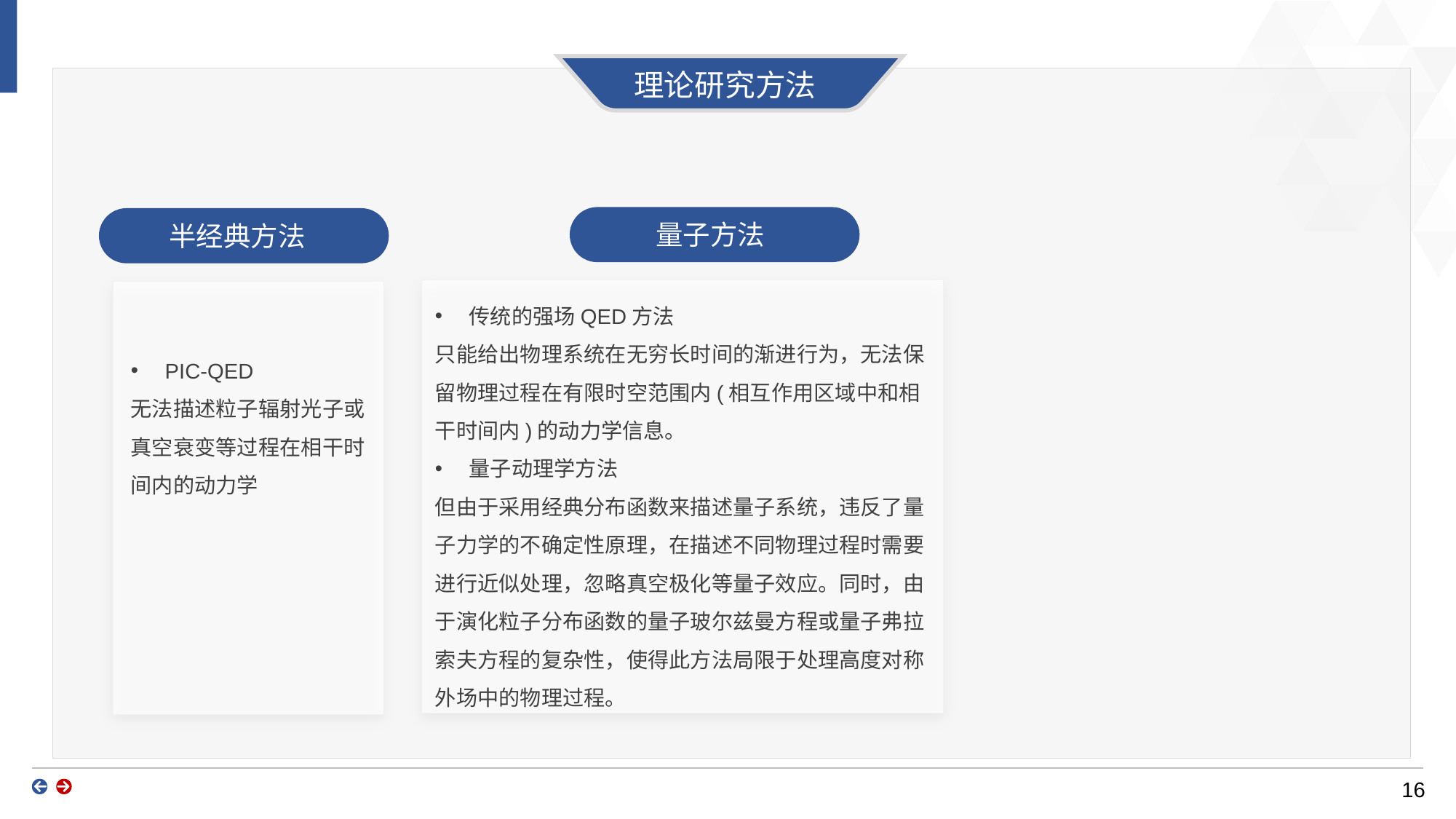

理论研究方法

量子方法
半经典方法

传统的强场QED方法
只能给出物理系统在无穷长时间的渐进行为，无法保留物理过程在有限时空范围内(相互作用区域中和相干时间内)的动力学信息。
量子动理学方法
但由于采用经典分布函数来描述量子系统，违反了量子力学的不确定性原理，在描述不同物理过程时需要进行近似处理，忽略真空极化等量子效应。同时，由于演化粒子分布函数的量子玻尔兹曼方程或量子弗拉索夫方程的复杂性，使得此方法局限于处理高度对称外场中的物理过程。
PIC-QED
无法描述粒子辐射光子或真空衰变等过程在相干时间内的动力学